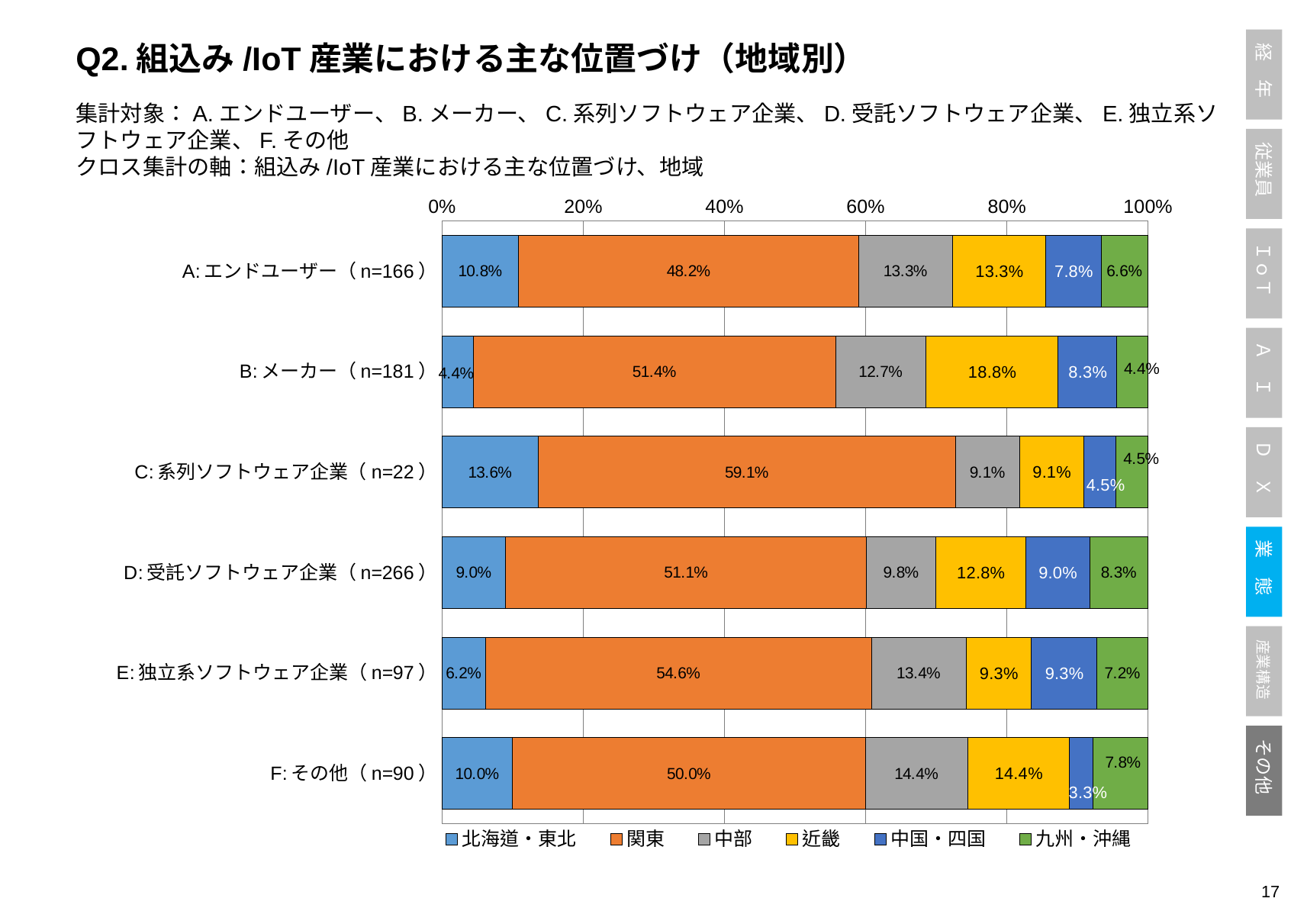

Q2.組込み/IoT産業における主な位置づけ（地域別）
集計対象：A.エンドユーザー、B.メーカー、C.系列ソフトウェア企業、D.受託ソフトウェア企業、E.独立系ソフトウェア企業、F.その他
クロス集計の軸：組込み/IoT産業における主な位置づけ、地域

### Chart

| Category | 北海道・東北 | 関東 | 中部 | 近畿 | 中国・四国 | 九州・沖縄 |
|---|---|---|---|---|---|---|
| A:エンドユーザー（n=166） | 0.10843373493975904 | 0.4819277108433735 | 0.13253012048192772 | 0.13253012048192772 | 0.0783132530120482 | 0.06626506024096386 |
| B:メーカー（n=181） | 0.04419889502762431 | 0.5138121546961326 | 0.1270718232044199 | 0.1878453038674033 | 0.08287292817679558 | 0.04419889502762431 |
| C:系列ソフトウェア企業（n=22） | 0.13636363636363635 | 0.5909090909090909 | 0.09090909090909091 | 0.09090909090909091 | 0.045454545454545456 | 0.045454545454545456 |
| D:受託ソフトウェア企業（n=266） | 0.09022556390977443 | 0.5112781954887218 | 0.09774436090225563 | 0.12781954887218044 | 0.09022556390977443 | 0.08270676691729323 |
| E:独立系ソフトウェア企業（n=97） | 0.061855670103092786 | 0.5463917525773195 | 0.13402061855670103 | 0.09278350515463918 | 0.09278350515463918 | 0.07216494845360824 |
| F:その他（n=90） | 0.1 | 0.5 | 0.14444444444444443 | 0.14444444444444443 | 0.03333333333333333 | 0.07777777777777778 |
17